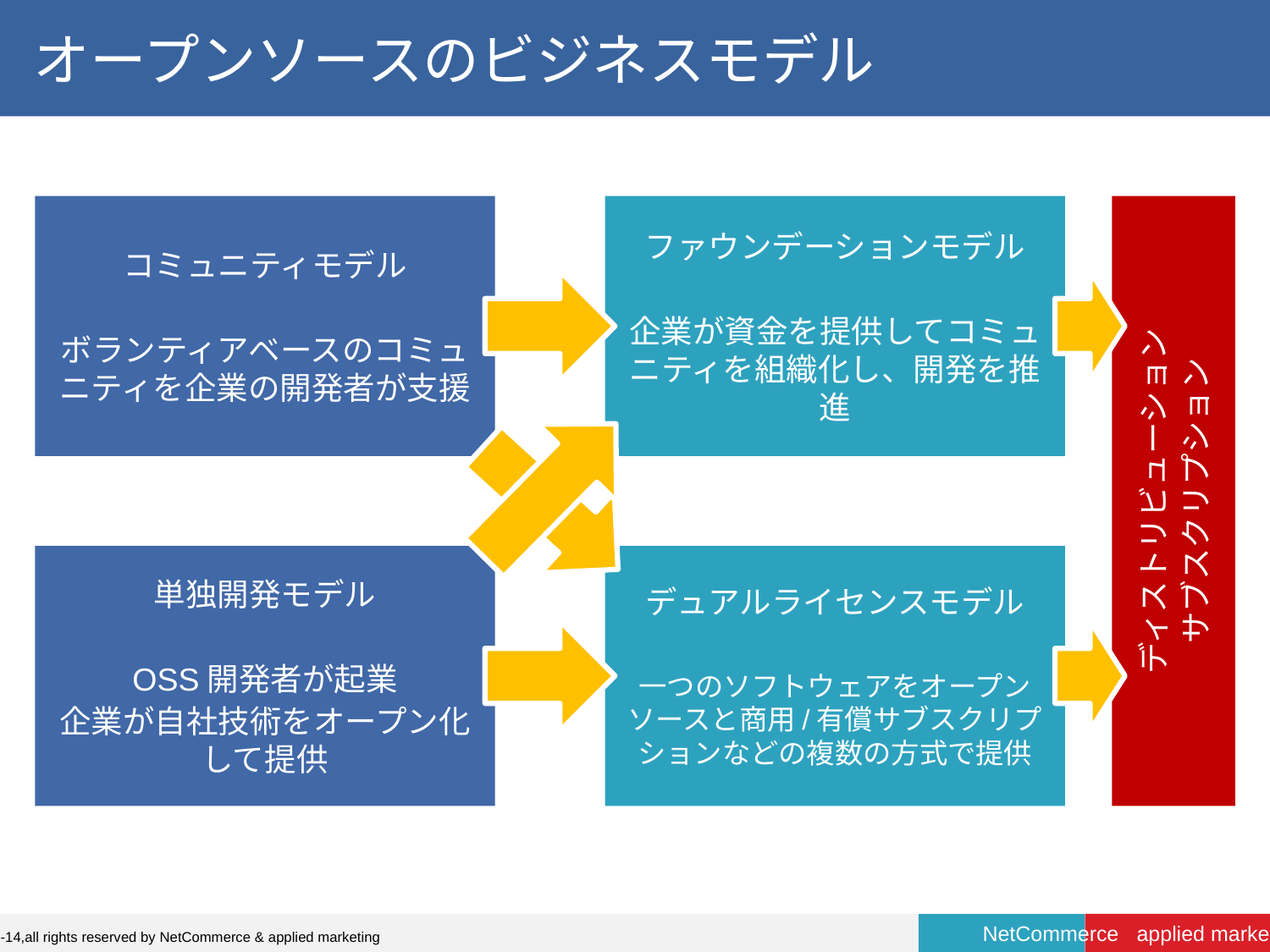

# オープンソースのビジネスモデル
コミュニティモデル

ボランティアベースのコミュニティを企業の開発者が支援
ファウンデーションモデル

企業が資金を提供してコミュニティを組織化し、開発を推進

デュアルライセンスモデル

一つのソフトウェアをオープンソースと商用/有償サブスクリプションなどの複数の方式で提供
ディストリビューション
サブスクリプション

単独開発モデル

OSS開発者が起業
企業が自社技術をオープン化して提供